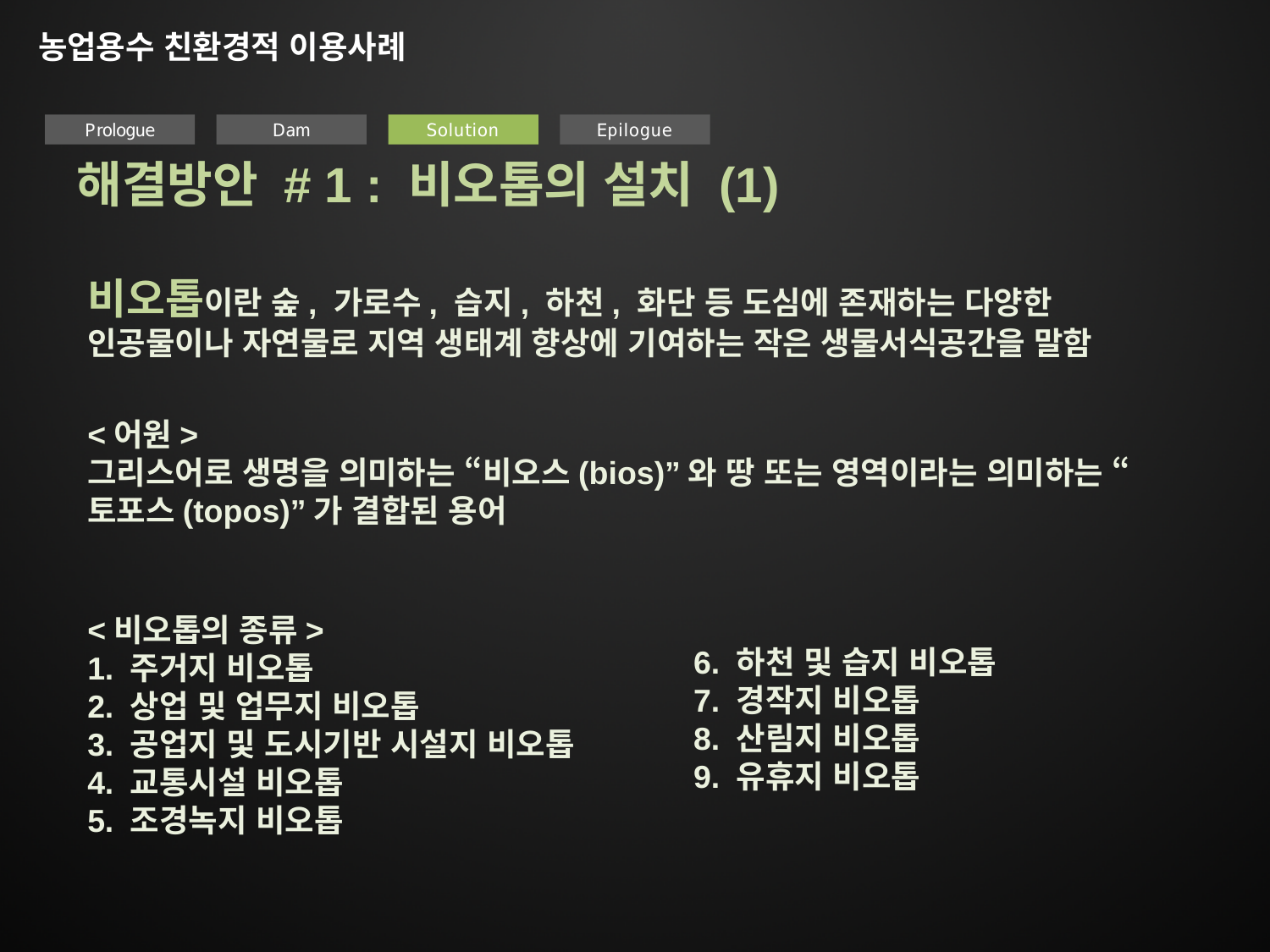

농업용수 친환경적 이용사례
Prologue
Dam
Solution
Epilogue
해결방안 # 1 : 비오톱의 설치 (1)
비오톱이란 숲, 가로수, 습지, 하천, 화단 등 도심에 존재하는 다양한 인공물이나 자연물로 지역 생태계 향상에 기여하는 작은 생물서식공간을 말함
<어원>
그리스어로 생명을 의미하는 “비오스(bios)”와 땅 또는 영역이라는 의미하는 “토포스(topos)”가 결합된 용어
<비오톱의 종류>
1. 주거지 비오톱
2. 상업 및 업무지 비오톱
3. 공업지 및 도시기반 시설지 비오톱
4. 교통시설 비오톱
5. 조경녹지 비오톱
6. 하천 및 습지 비오톱
7. 경작지 비오톱
8. 산림지 비오톱
9. 유휴지 비오톱
비오톱 PPT